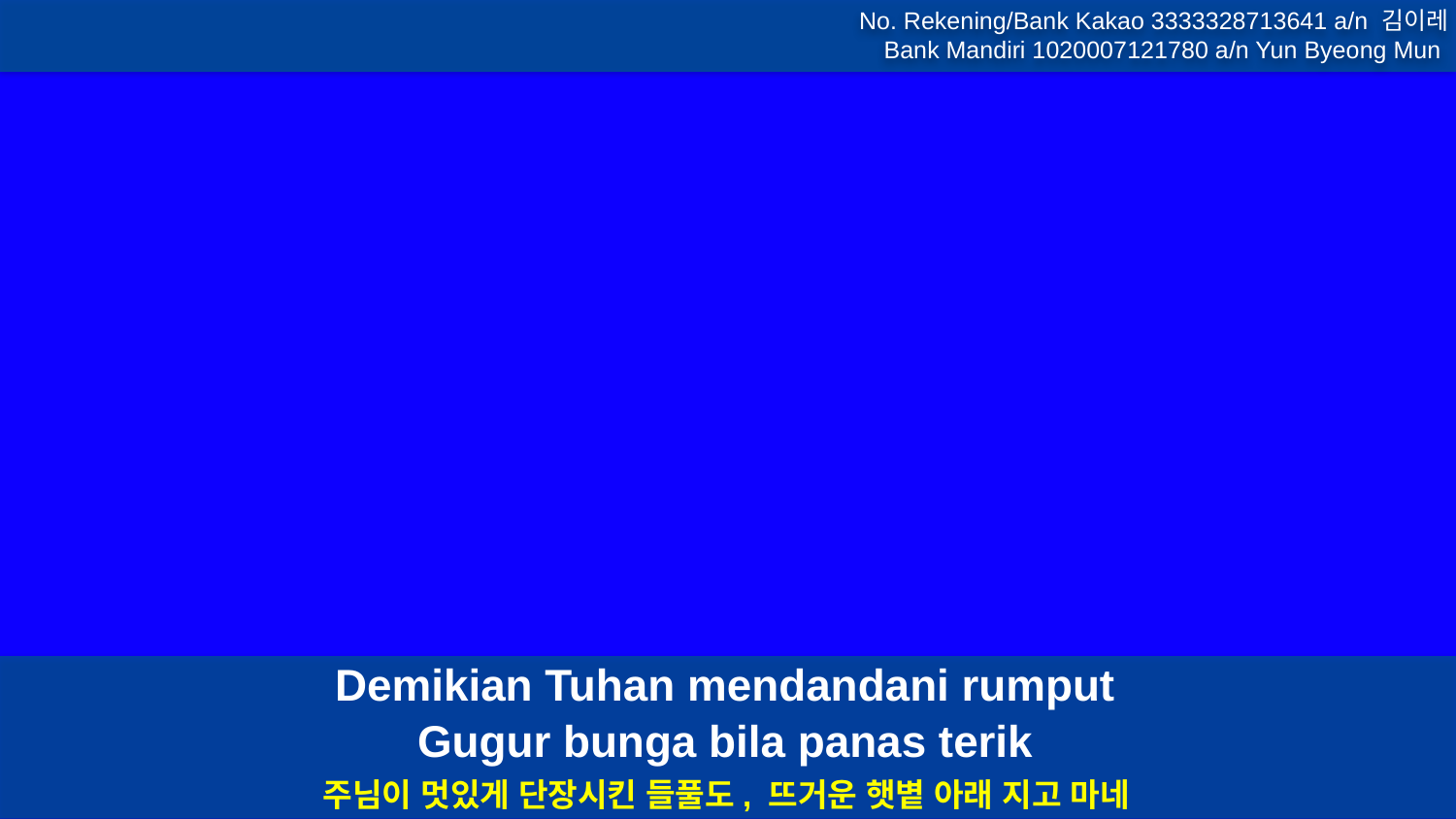

Demikian Tuhan mendandani rumput
Gugur bunga bila panas terik
주님이 멋있게 단장시킨 들풀도, 뜨거운 햇볕 아래 지고 마네